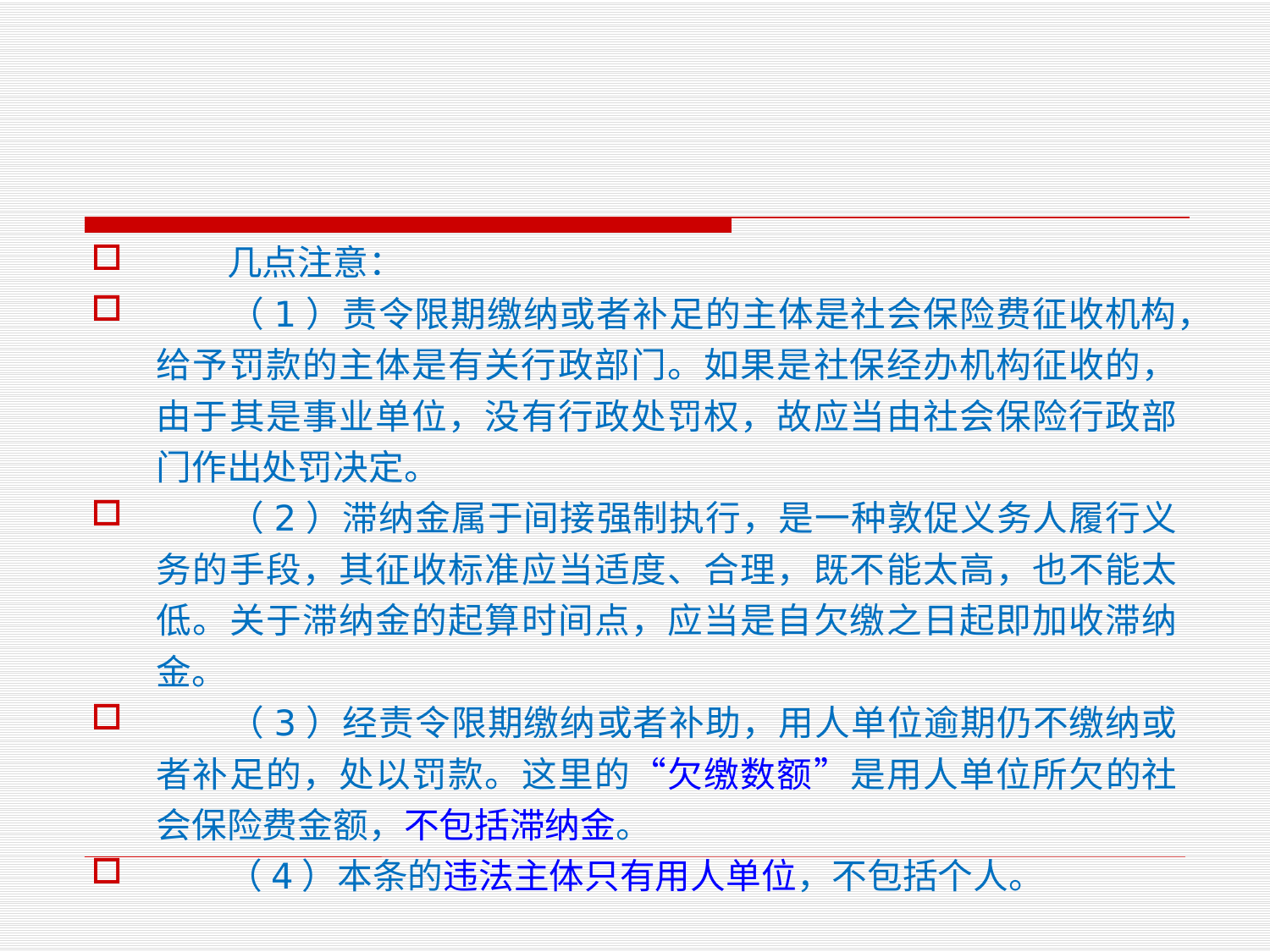

几点注意：
　　（1）责令限期缴纳或者补足的主体是社会保险费征收机构，给予罚款的主体是有关行政部门。如果是社保经办机构征收的，由于其是事业单位，没有行政处罚权，故应当由社会保险行政部门作出处罚决定。
　　（2）滞纳金属于间接强制执行，是一种敦促义务人履行义务的手段，其征收标准应当适度、合理，既不能太高，也不能太低。关于滞纳金的起算时间点，应当是自欠缴之日起即加收滞纳金。
　　（3）经责令限期缴纳或者补助，用人单位逾期仍不缴纳或者补足的，处以罚款。这里的“欠缴数额”是用人单位所欠的社会保险费金额，不包括滞纳金。
　　（4）本条的违法主体只有用人单位，不包括个人。